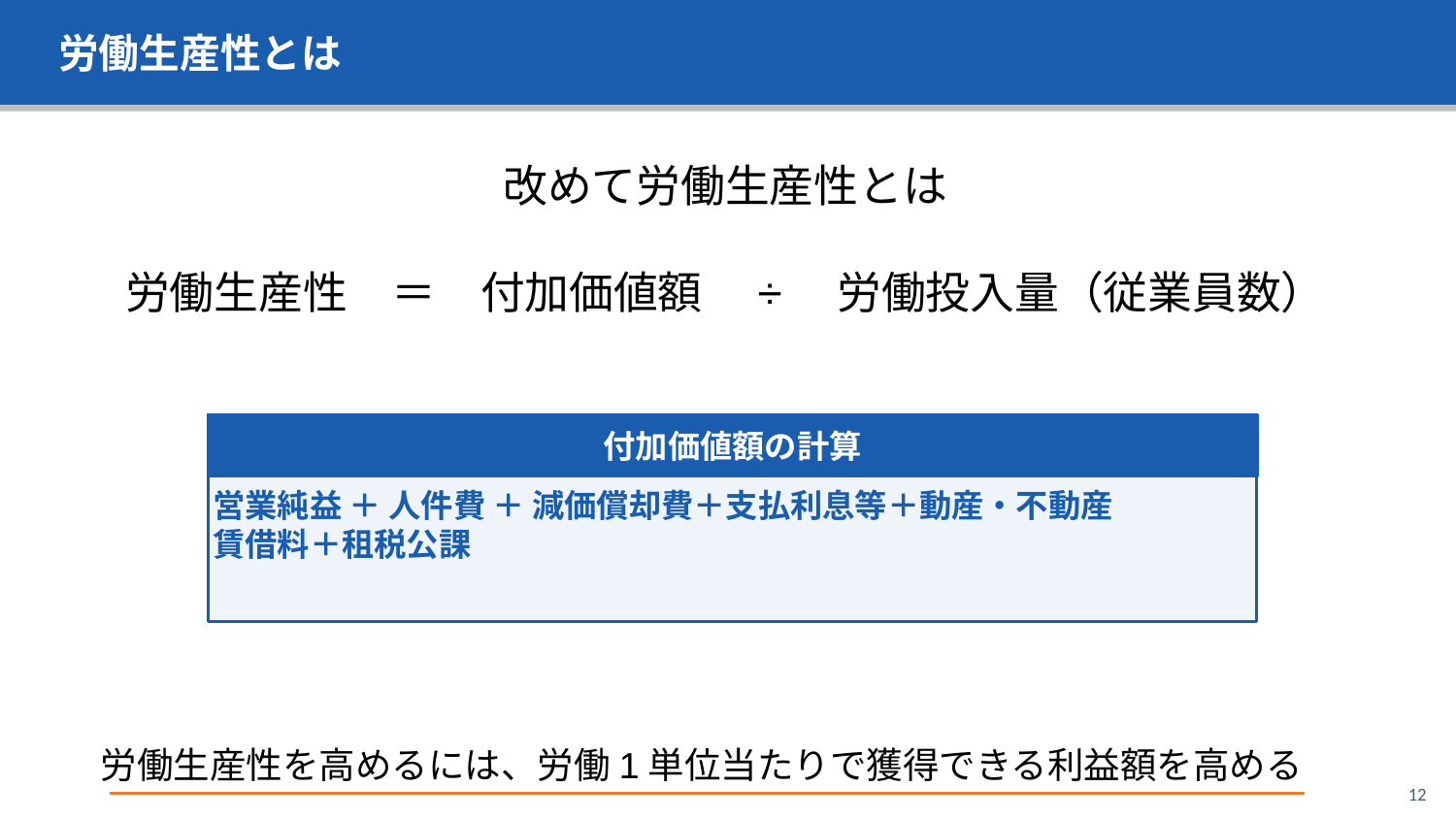

労働生産性とは

改めて労働生産性とは

労働生産性　＝　付加価値額　÷　労働投入量（従業員数）
付加価値額の計算

営業純益 ＋ 人件費 ＋ 減価償却費＋支払利息等＋動産・不動産
賃借料＋租税公課

労働生産性を高めるには、労働1単位当たりで獲得できる利益額を高める
12